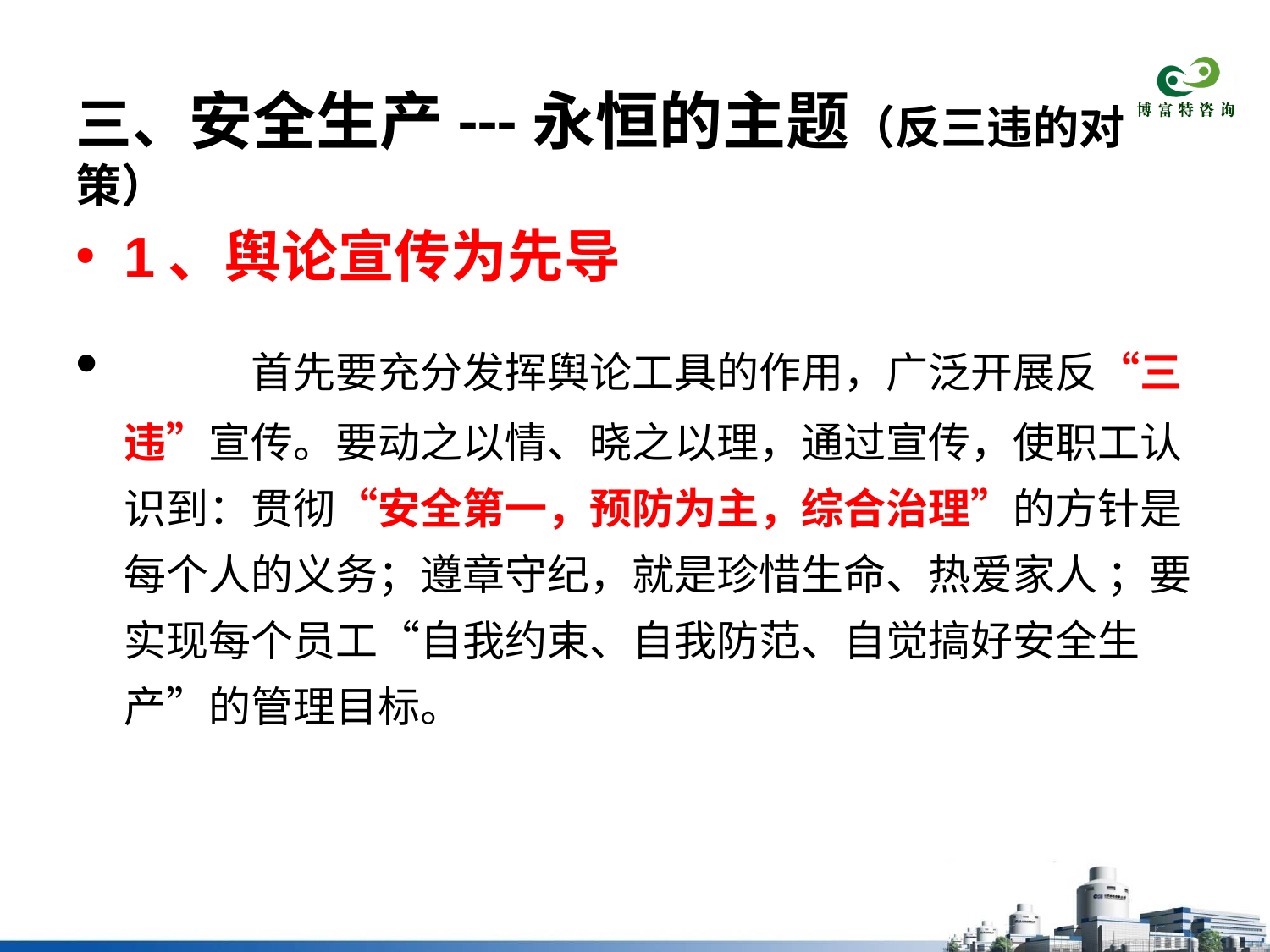

# 三、安全生产---永恒的主题（反三违的对策）
1、舆论宣传为先导
　　首先要充分发挥舆论工具的作用，广泛开展反“三违”宣传。要动之以情、晓之以理，通过宣传，使职工认识到：贯彻“安全第一，预防为主，综合治理”的方针是每个人的义务；遵章守纪，就是珍惜生命、热爱家人 ；要实现每个员工“自我约束、自我防范、自觉搞好安全生产”的管理目标。